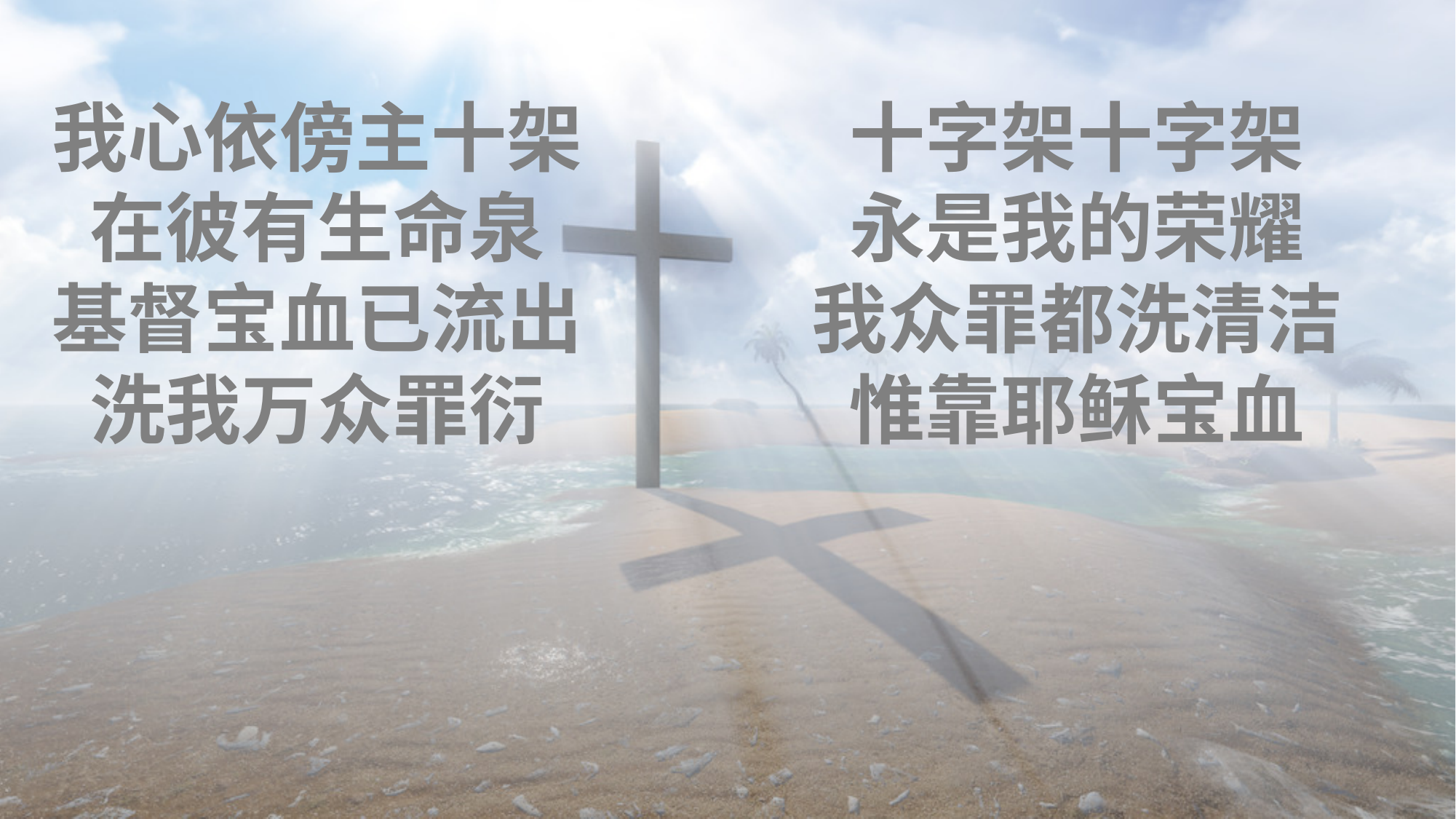

我心依傍主十架
在彼有生命泉
基督宝血已流出
洗我万众罪衍
十字架十字架
永是我的荣耀
我众罪都洗清洁
惟靠耶稣宝血